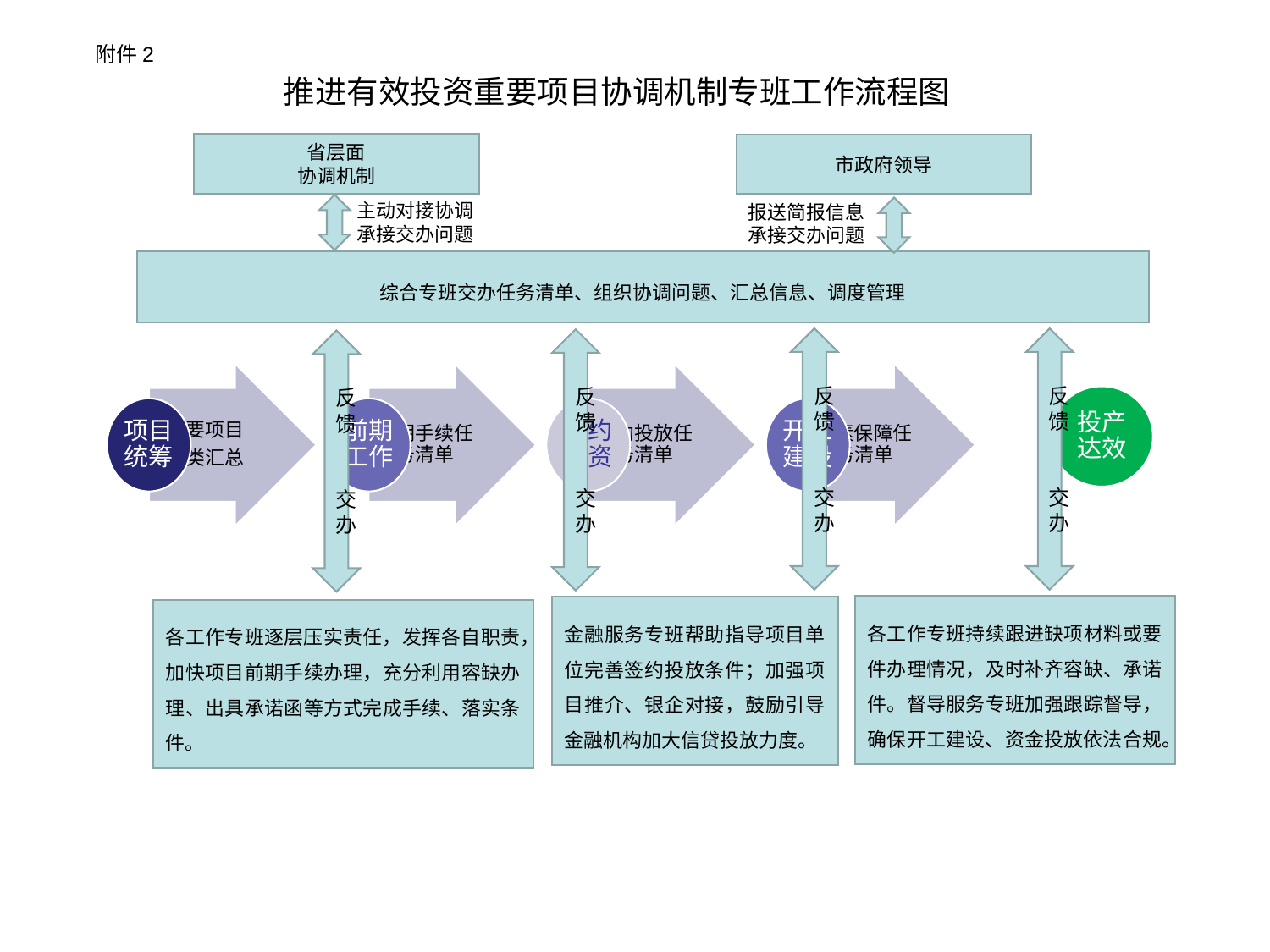

附件2
推进有效投资重要项目协调机制专班工作流程图
省层面
协调机制
市政府领导
重要项目
分类汇总
项目统筹
前期手续任务清单
前期工作
签约投放任务清单
签约融资
要素保障任务清单
开工建设

投产达效
主动对接协调承接交办问题
报送简报信息承接交办问题

综合专班交办任务清单、组织协调问题、汇总信息、调度管理
反馈

交办
反馈

交办
反馈

交办
反馈

交办
各工作专班持续跟进缺项材料或要件办理情况，及时补齐容缺、承诺件。督导服务专班加强跟踪督导，确保开工建设、资金投放依法合规。
金融服务专班帮助指导项目单位完善签约投放条件；加强项目推介、银企对接，鼓励引导金融机构加大信贷投放力度。
各工作专班逐层压实责任，发挥各自职责，加快项目前期手续办理，充分利用容缺办理、出具承诺函等方式完成手续、落实条件。